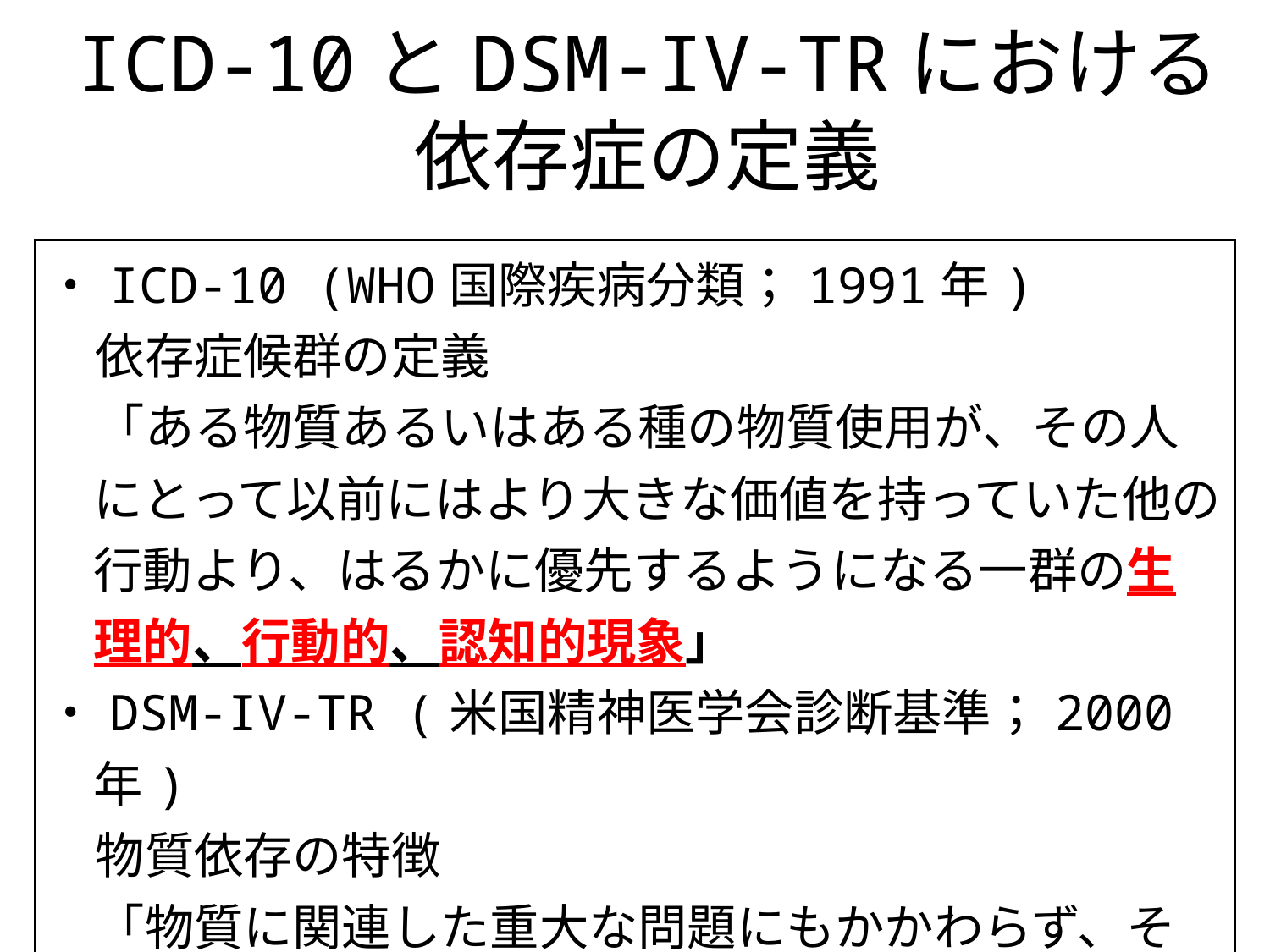

# ICD-10とDSM-IV-TRにおける 依存症の定義
| ・ICD-10 (WHO国際疾病分類；1991年) 　依存症候群の定義 　「ある物質あるいはある種の物質使用が、その人にとって以前にはより大きな価値を持っていた他の行動より、はるかに優先するようになる一群の生理的、行動的、認知的現象」 ・DSM-IV-TR (米国精神医学会診断基準；2000年) 　物質依存の特徴 　「物質に関連した重大な問題にもかかわらず、その物質を使用し続けることを示す認知的、行動的、生理学的症状の一群」 |
| --- |